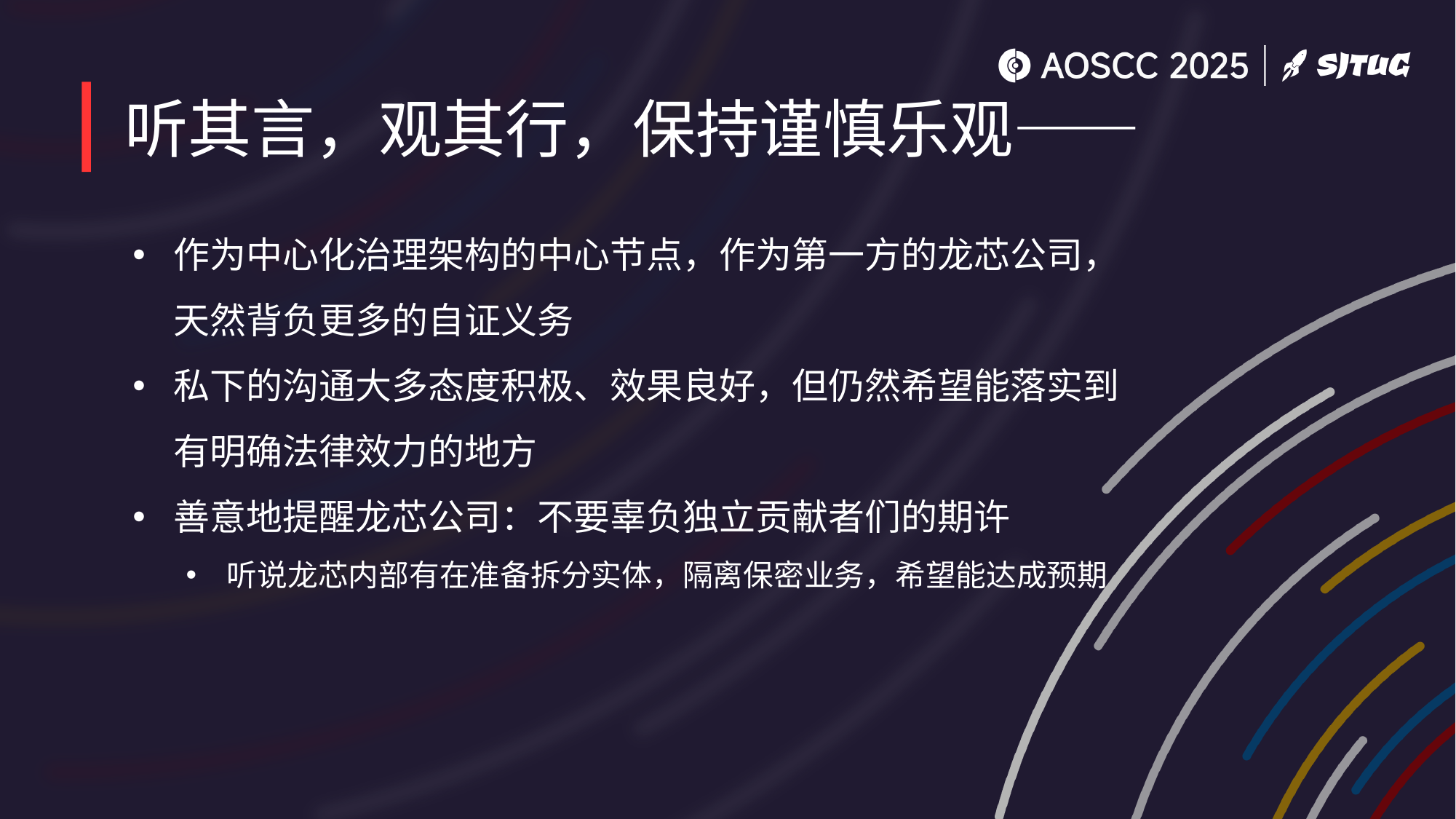

# 听其言，观其行，保持谨慎乐观——
作为中心化治理架构的中心节点，作为第一方的龙芯公司，天然背负更多的自证义务
私下的沟通大多态度积极、效果良好，但仍然希望能落实到有明确法律效力的地方
善意地提醒龙芯公司：不要辜负独立贡献者们的期许
听说龙芯内部有在准备拆分实体，隔离保密业务，希望能达成预期